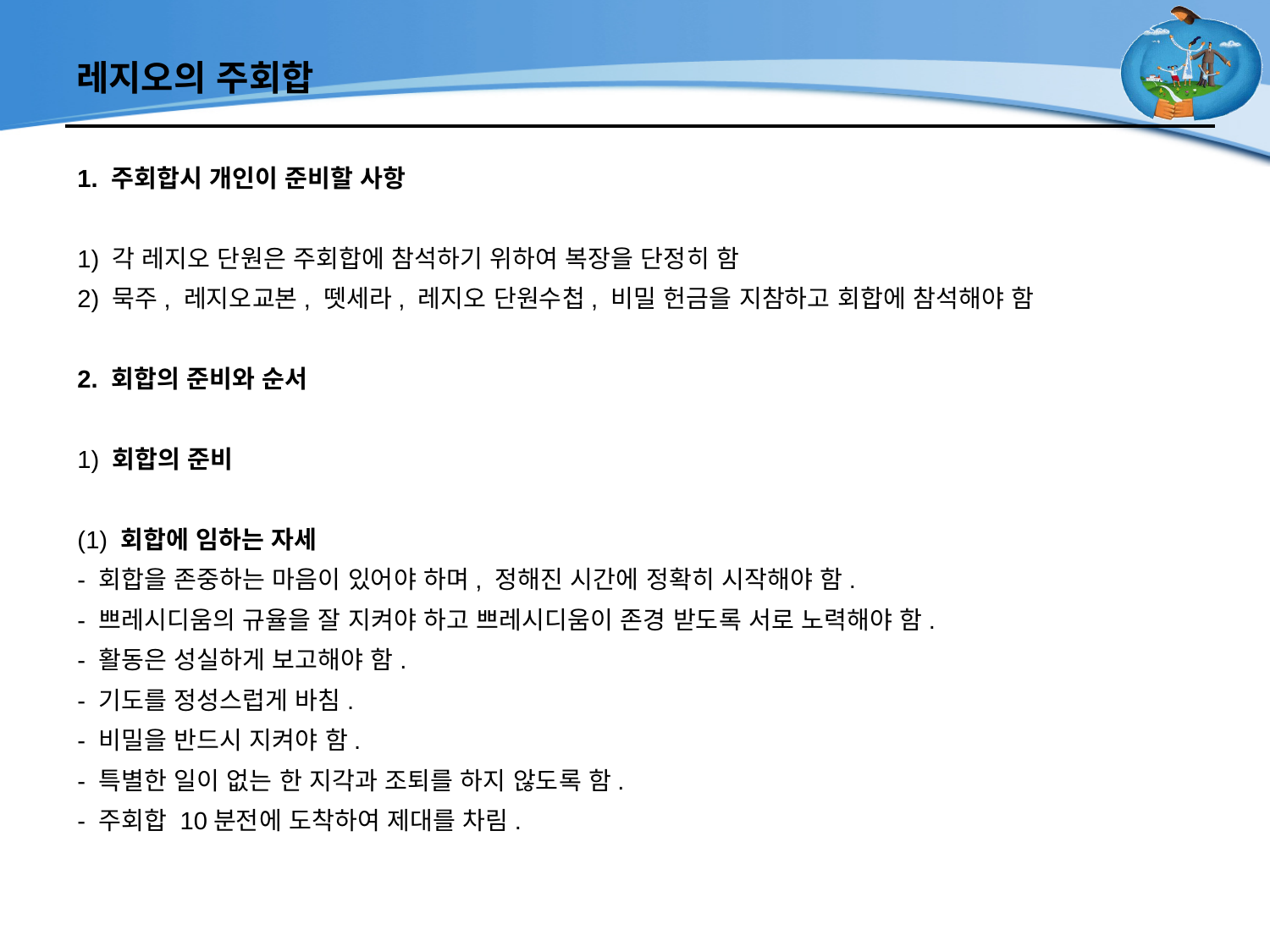

# 레지오의 주회합
1. 주회합시 개인이 준비할 사항

1) 각 레지오 단원은 주회합에 참석하기 위하여 복장을 단정히 함
2) 묵주, 레지오교본, 뗏세라, 레지오 단원수첩, 비밀 헌금을 지참하고 회합에 참석해야 함

2. 회합의 준비와 순서

1) 회합의 준비

(1) 회합에 임하는 자세
- 회합을 존중하는 마음이 있어야 하며, 정해진 시간에 정확히 시작해야 함.
- 쁘레시디움의 규율을 잘 지켜야 하고 쁘레시디움이 존경 받도록 서로 노력해야 함.
- 활동은 성실하게 보고해야 함.
- 기도를 정성스럽게 바침.
- 비밀을 반드시 지켜야 함.
- 특별한 일이 없는 한 지각과 조퇴를 하지 않도록 함.
- 주회합 10분전에 도착하여 제대를 차림.